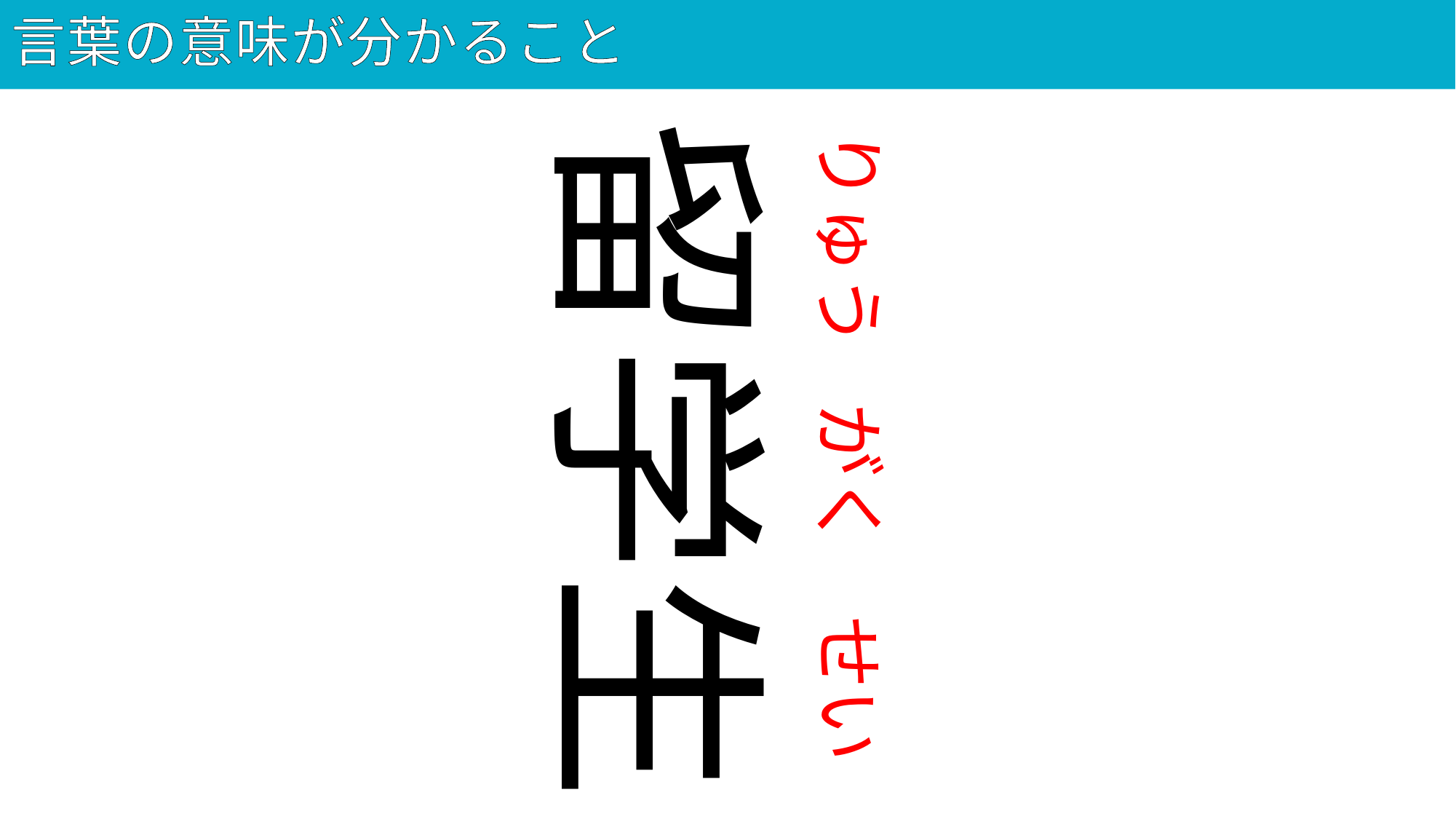

# 言葉の意味が分かること
44
留学生
りゅう
がく
せい